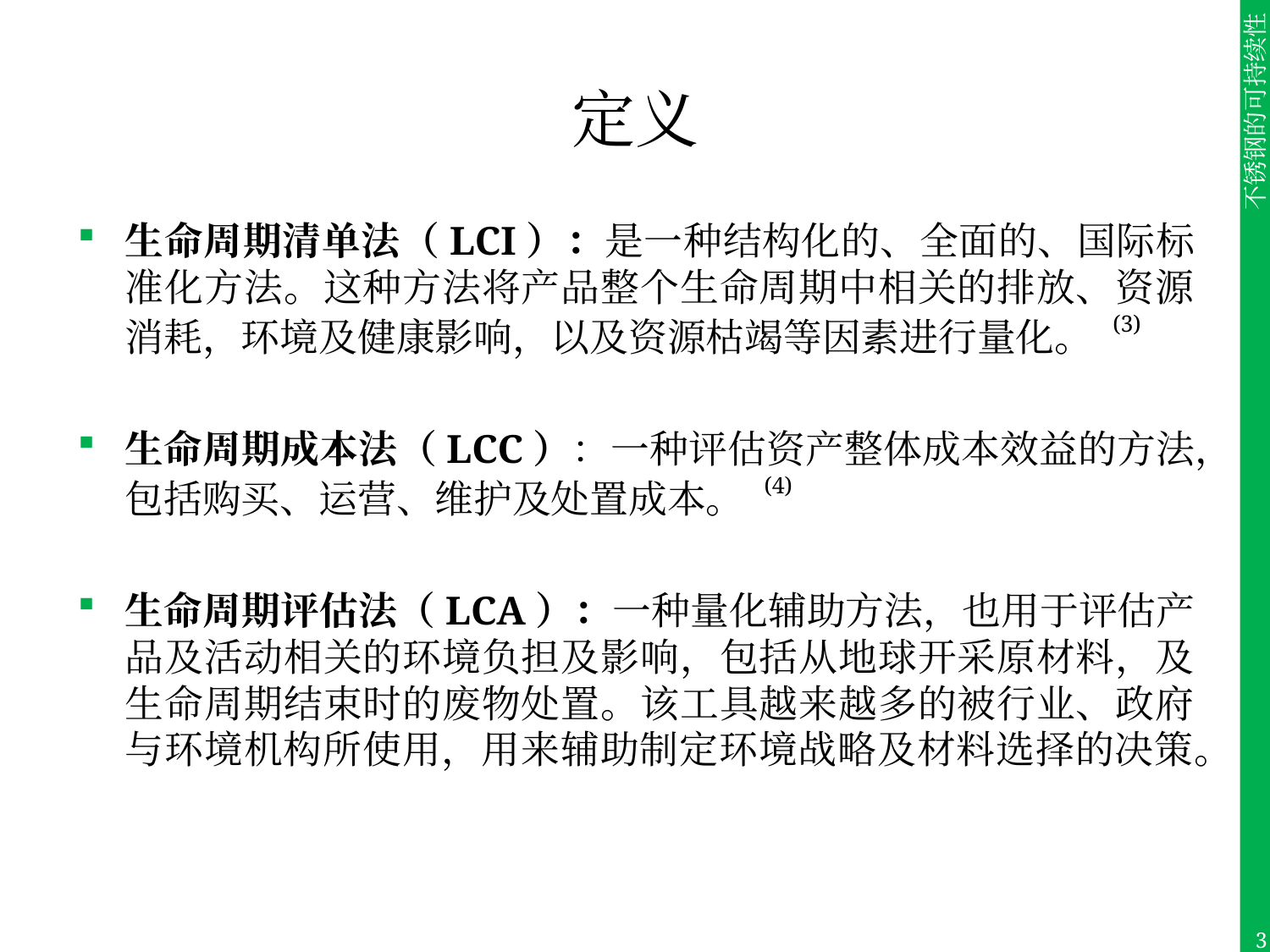

# 定义

生命周期清单法（LCI）：是一种结构化的、全面的、国际标准化方法。这种方法将产品整个生命周期中相关的排放、资源消耗，环境及健康影响，以及资源枯竭等因素进行量化。 (3)

生命周期成本法（LCC）：一种评估资产整体成本效益的方法，包括购买、运营、维护及处置成本。 (4)

生命周期评估法（LCA）：一种量化辅助方法，也用于评估产品及活动相关的环境负担及影响，包括从地球开采原材料，及生命周期结束时的废物处置。该工具越来越多的被行业、政府与环境机构所使用，用来辅助制定环境战略及材料选择的决策。
3